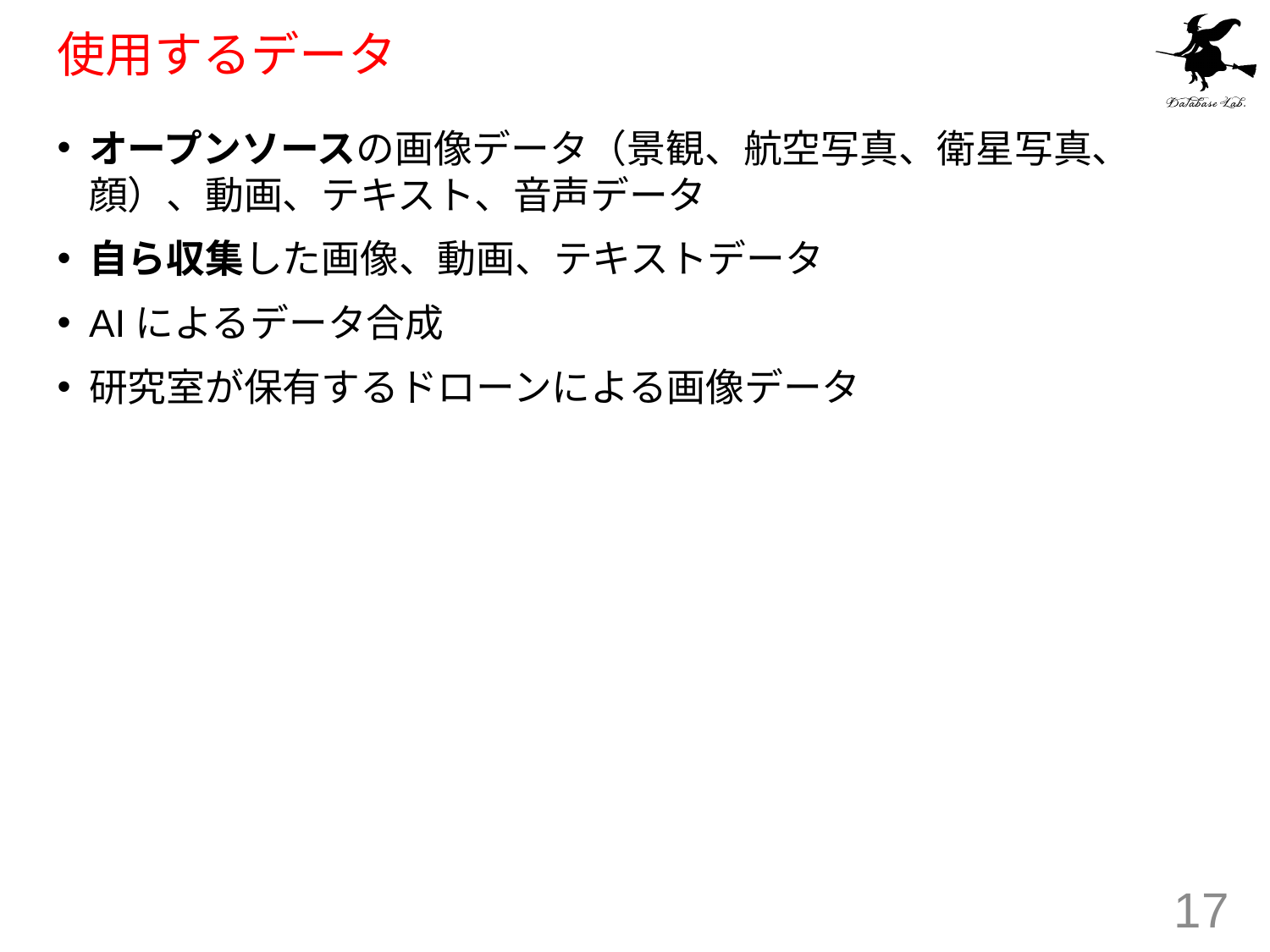

# 使用するデータ
オープンソースの画像データ（景観、航空写真、衛星写真、顔）、動画、テキスト、音声データ
自ら収集した画像、動画、テキストデータ
AIによるデータ合成
研究室が保有するドローンによる画像データ

17